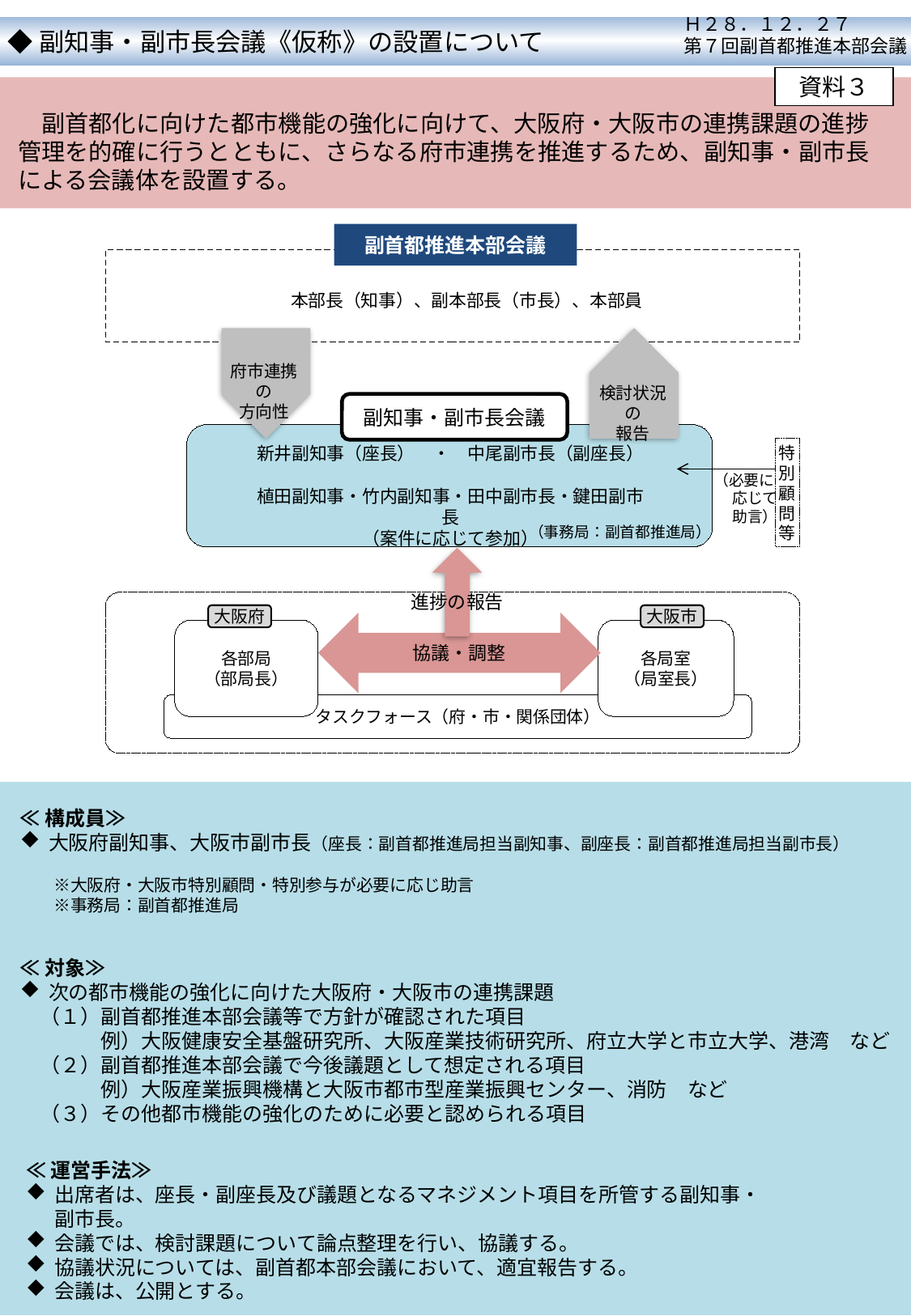

Ｈ２８．１２．２７
第７回副首都推進本部会議
◆副知事・副市長会議《仮称》の設置について
資料３

　副首都化に向けた都市機能の強化に向けて、大阪府・大阪市の連携課題の進捗管理を的確に行うとともに、さらなる府市連携を推進するため、副知事・副市長による会議体を設置する。
副首都推進本部会議

本部長（知事）、副本部長（市長）、本部員

府市連携の
方向性
検討状況の
報告
副知事・副市長会議

新井副知事（座長）　・　中尾副市長（副座長）

植田副知事・竹内副知事・田中副市長・鍵田副市長
（案件に応じて参加）
特別顧問等
（必要に
　 応じて
　 助言）
（事務局：副首都推進局）

進捗の報告

大阪府
大阪市
協議・調整
各部局
（部局長）
各局室
（局室長）
タスクフォース（府・市・関係団体）

≪構成員≫
大阪府副知事、大阪市副市長（座長：副首都推進局担当副知事、副座長：副首都推進局担当副市長）

　　※大阪府・大阪市特別顧問・特別参与が必要に応じ助言
　　※事務局：副首都推進局

≪対象≫
次の都市機能の強化に向けた大阪府・大阪市の連携課題
　（１）副首都推進本部会議等で方針が確認された項目
　　　　例）大阪健康安全基盤研究所、大阪産業技術研究所、府立大学と市立大学、港湾　など
　（２）副首都推進本部会議で今後議題として想定される項目
　　　　例）大阪産業振興機構と大阪市都市型産業振興センター、消防　など
　（３）その他都市機能の強化のために必要と認められる項目
≪運営手法≫
出席者は、座長・副座長及び議題となるマネジメント項目を所管する副知事・副市長。
会議では、検討課題について論点整理を行い、協議する。
協議状況については、副首都本部会議において、適宜報告する。
会議は、公開とする。